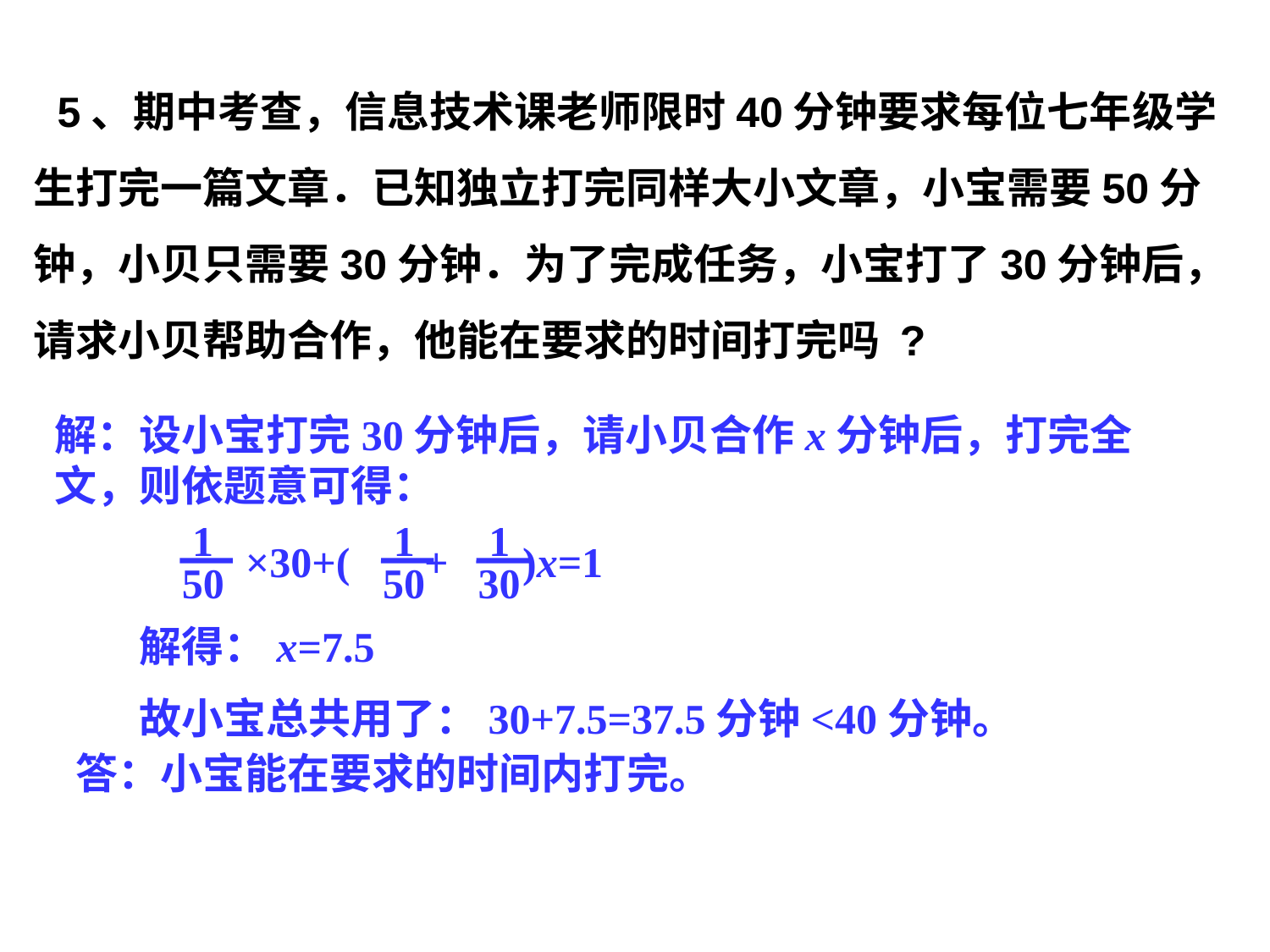

5、期中考查，信息技术课老师限时40分钟要求每位七年级学生打完一篇文章．已知独立打完同样大小文章，小宝需要50分钟，小贝只需要30分钟．为了完成任务，小宝打了30分钟后，请求小贝帮助合作，他能在要求的时间打完吗 ?
解：设小宝打完30分钟后，请小贝合作x分钟后，打完全文，则依题意可得：

1
50

1
50

1
30

×30+(       +       )x=1
解得：x=7.5
故小宝总共用了：30+7.5=37.5分钟<40分钟。
答：小宝能在要求的时间内打完。